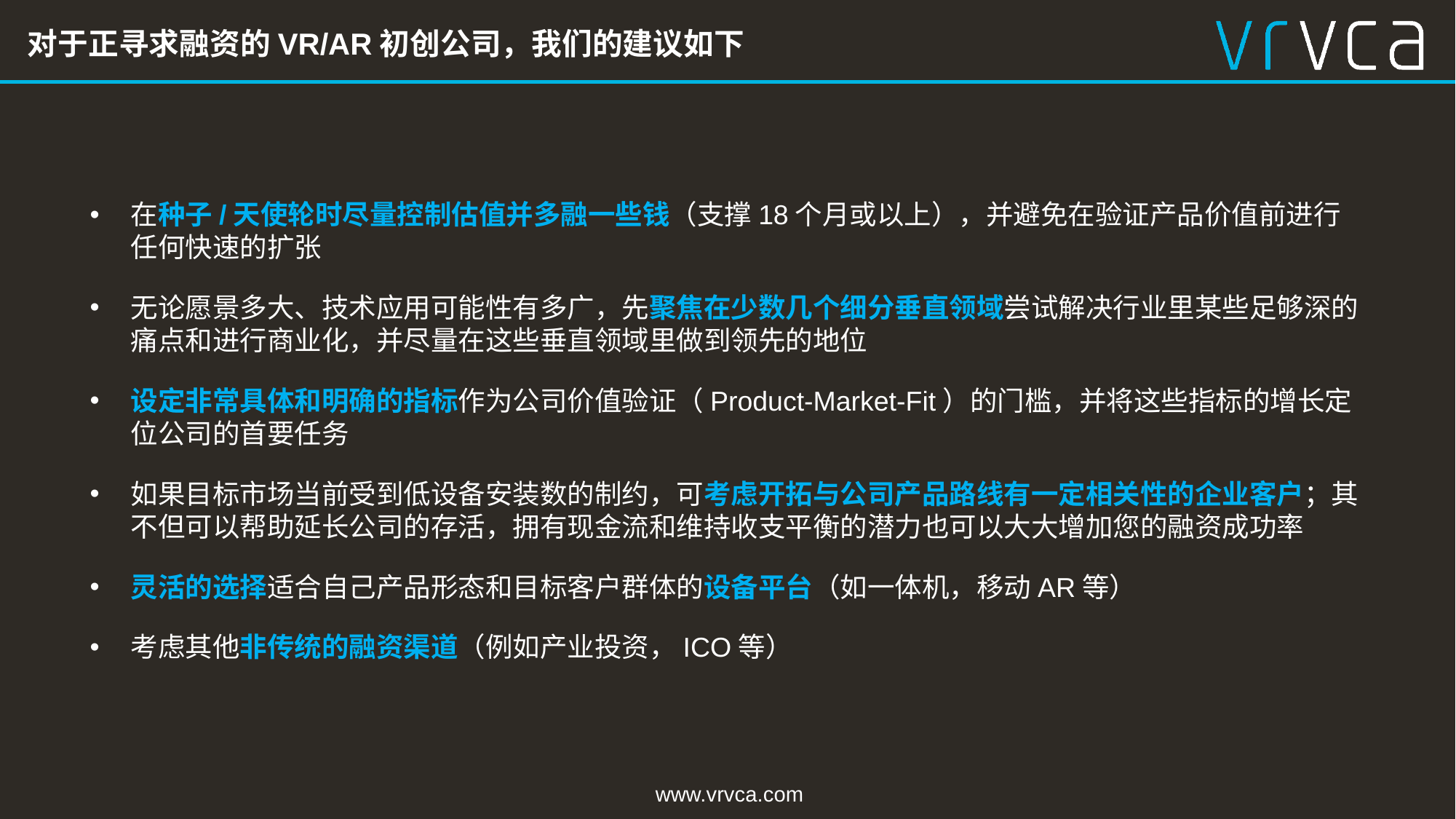

对于正寻求融资的VR/AR初创公司，我们的建议如下
在种子/天使轮时尽量控制估值并多融一些钱（支撑18个月或以上），并避免在验证产品价值前进行任何快速的扩张
无论愿景多大、技术应用可能性有多广，先聚焦在少数几个细分垂直领域尝试解决行业里某些足够深的痛点和进行商业化，并尽量在这些垂直领域里做到领先的地位
设定非常具体和明确的指标作为公司价值验证（Product-Market-Fit）的门槛，并将这些指标的增长定位公司的首要任务
如果目标市场当前受到低设备安装数的制约，可考虑开拓与公司产品路线有一定相关性的企业客户；其不但可以帮助延长公司的存活，拥有现金流和维持收支平衡的潜力也可以大大增加您的融资成功率
灵活的选择适合自己产品形态和目标客户群体的设备平台（如一体机，移动AR等）
考虑其他非传统的融资渠道（例如产业投资，ICO等）
www.vrvca.com